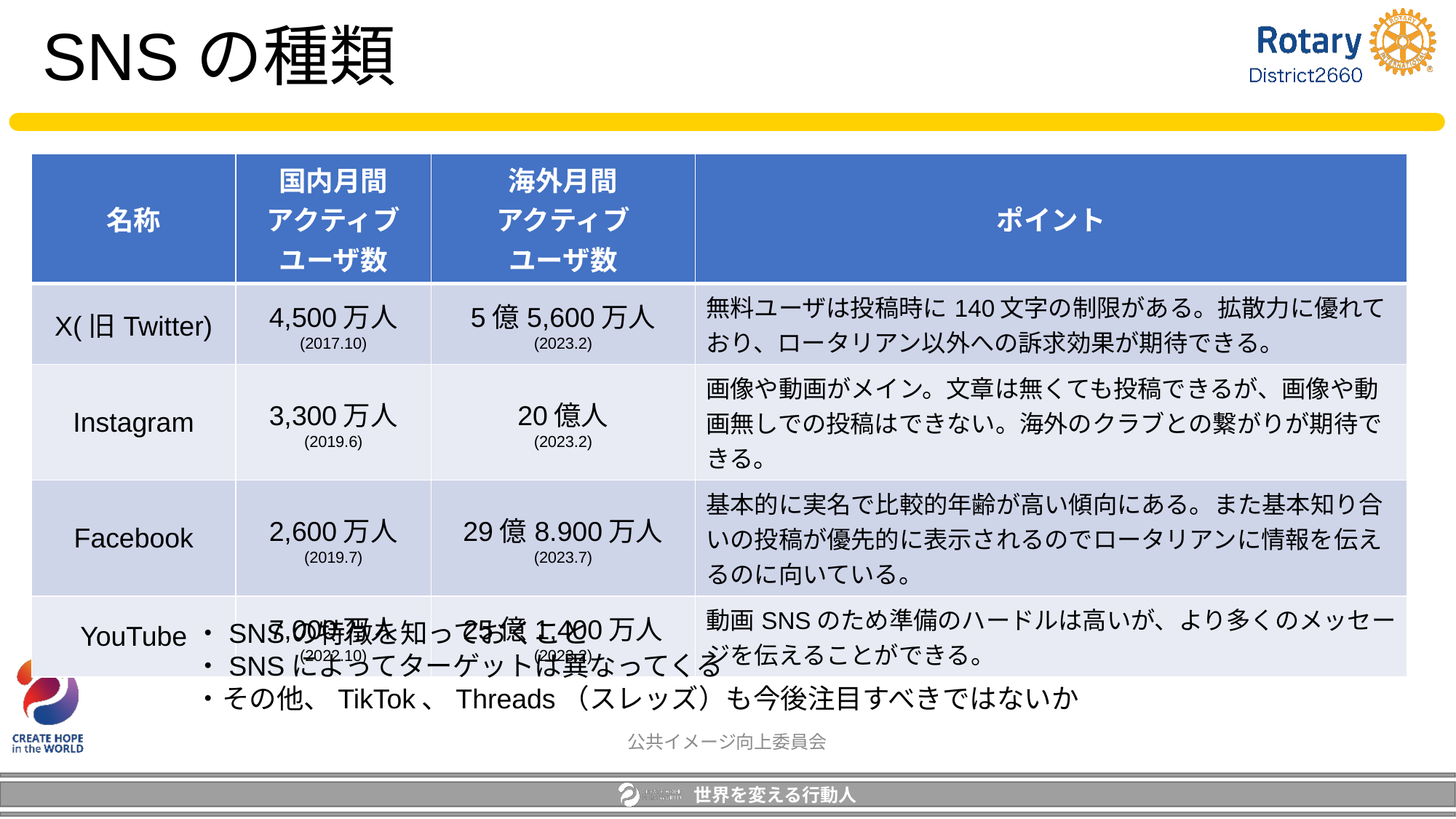

# SNSの種類
| 名称 | 国内月間 アクティブ ユーザ数 | 海外月間 アクティブ ユーザ数 | ポイント |
| --- | --- | --- | --- |
| X(旧Twitter) | 4,500万人 (2017.10) | 5億5,600万人 (2023.2) | 無料ユーザは投稿時に140文字の制限がある。拡散力に優れており、ロータリアン以外への訴求効果が期待できる。 |
| Instagram | 3,300万人 (2019.6) | 20億人 (2023.2) | 画像や動画がメイン。文章は無くても投稿できるが、画像や動画無しでの投稿はできない。海外のクラブとの繋がりが期待できる。 |
| Facebook | 2,600万人 (2019.7) | 29億8.900万人 (2023.7) | 基本的に実名で比較的年齢が高い傾向にある。また基本知り合いの投稿が優先的に表示されるのでロータリアンに情報を伝えるのに向いている。 |
| YouTube | 7,000万人 (2022.10) | 25億1,400万人 (2023.2) | 動画SNSのため準備のハードルは高いが、より多くのメッセージを伝えることができる。 |
・SNSの特徴を知っておくこと
・SNSによってターゲットは異なってくる
・その他、TikTok、Threads（スレッズ）も今後注目すべきではないか